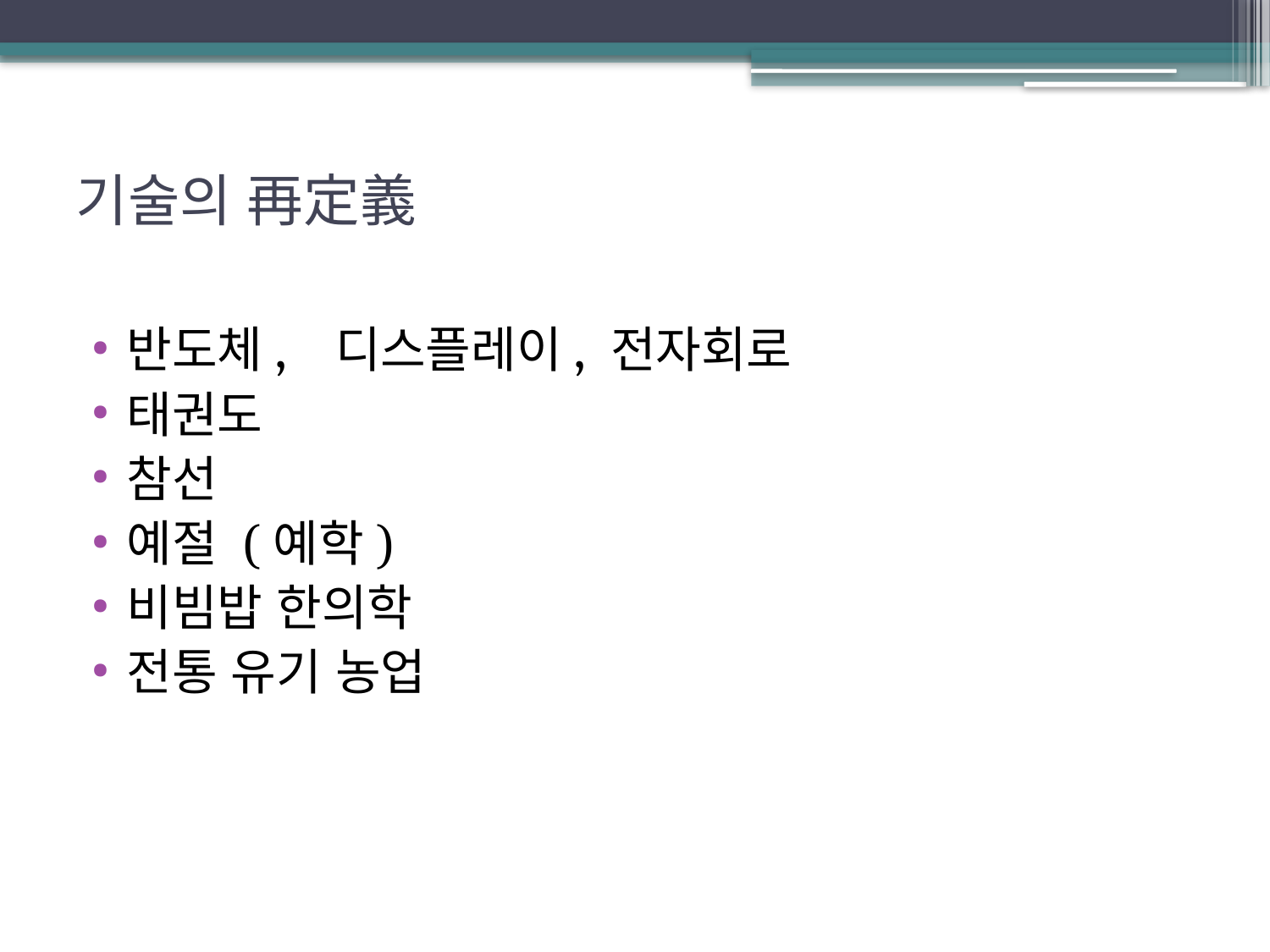

# 기술의 再定義
반도체,   디스플레이, 전자회로
태권도
참선
예절 (예학)
비빔밥 한의학
전통 유기 농업